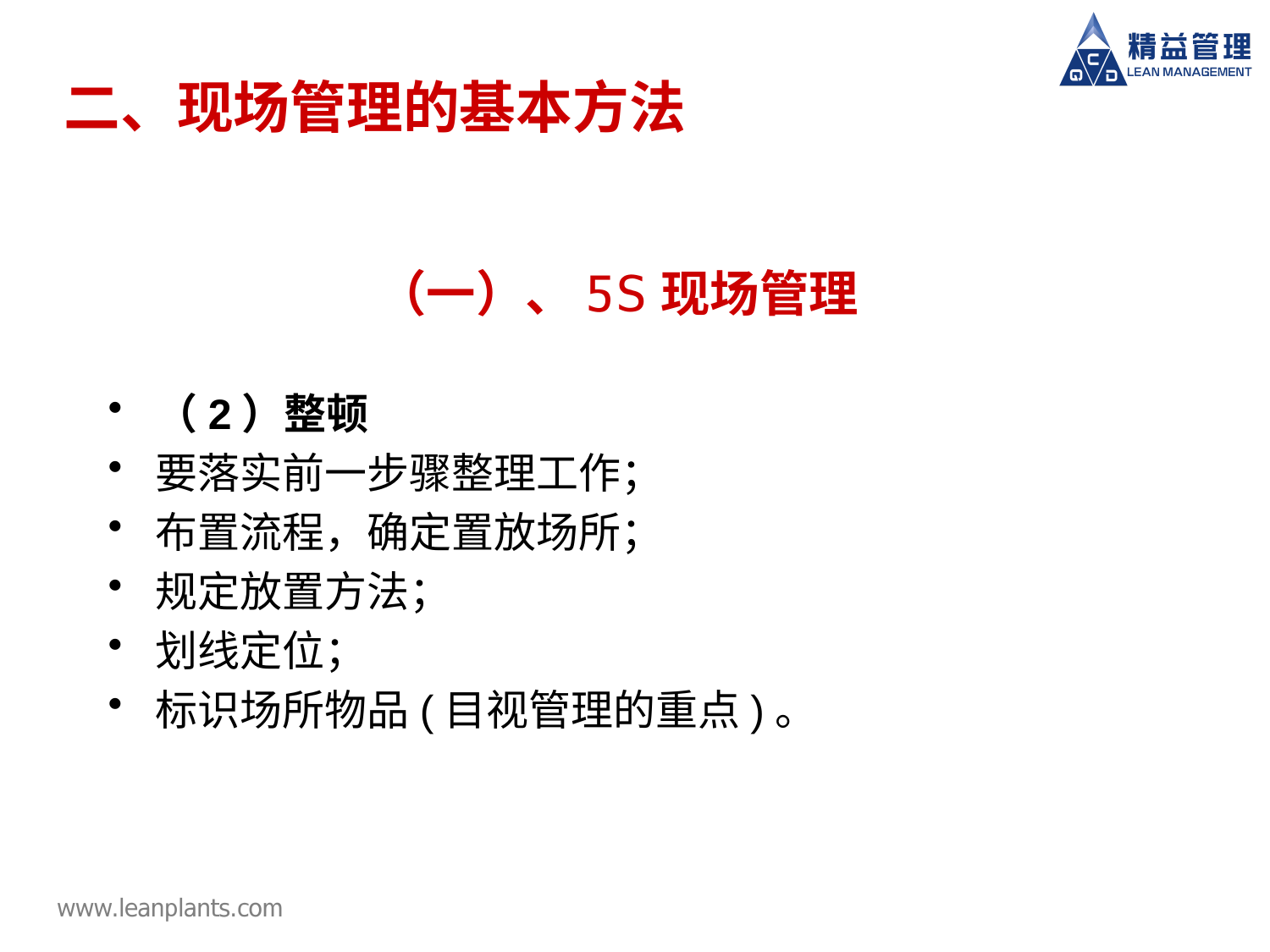

# 二、现场管理的基本方法
（一）、5S现场管理
（2）整顿
要落实前一步骤整理工作；
布置流程，确定置放场所；
规定放置方法；
划线定位；
标识场所物品(目视管理的重点)。